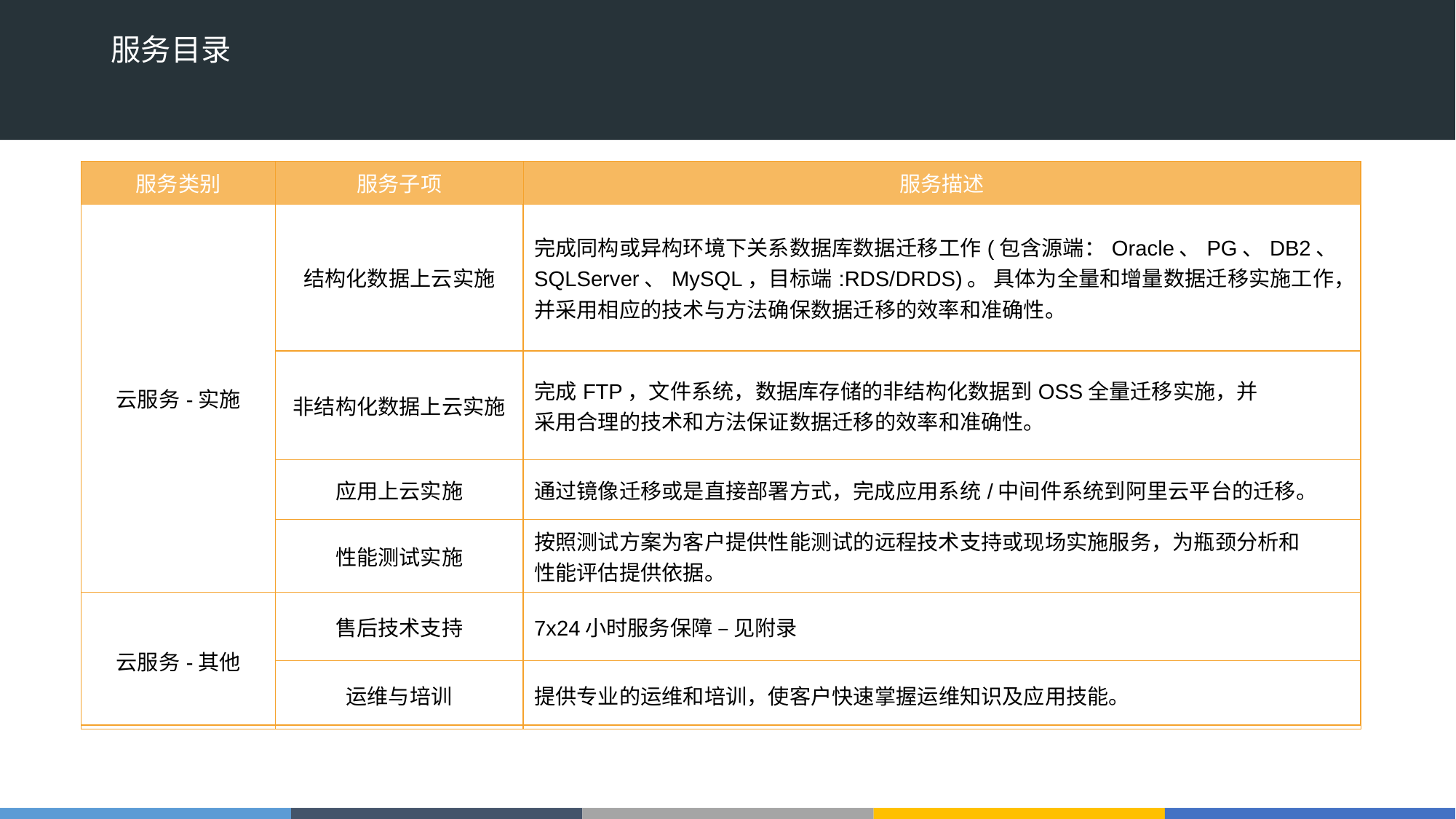

# 服务目录
| 服务类别 | 服务子项 | 服务描述 |
| --- | --- | --- |
| 云服务-实施 | 结构化数据上云实施 | 完成同构或异构环境下关系数据库数据迁移工作(包含源端：Oracle、PG、DB2、SQLServer、MySQL，目标端:RDS/DRDS)。 具体为全量和增量数据迁移实施工作，并采用相应的技术与方法确保数据迁移的效率和准确性。 |
|  | 非结构化数据上云实施 | 完成FTP，文件系统，数据库存储的非结构化数据到OSS全量迁移实施，并 采用合理的技术和方法保证数据迁移的效率和准确性。 |
|  | 应用上云实施 | 通过镜像迁移或是直接部署方式，完成应用系统/中间件系统到阿里云平台的迁移。 |
|  | 性能测试实施 | 按照测试方案为客户提供性能测试的远程技术支持或现场实施服务，为瓶颈分析和 性能评估提供依据。 |
| 云服务-其他 | 售后技术支持 | 7x24小时服务保障 – 见附录 |
|  | 运维与培训 | 提供专业的运维和培训，使客户快速掌握运维知识及应用技能。 |